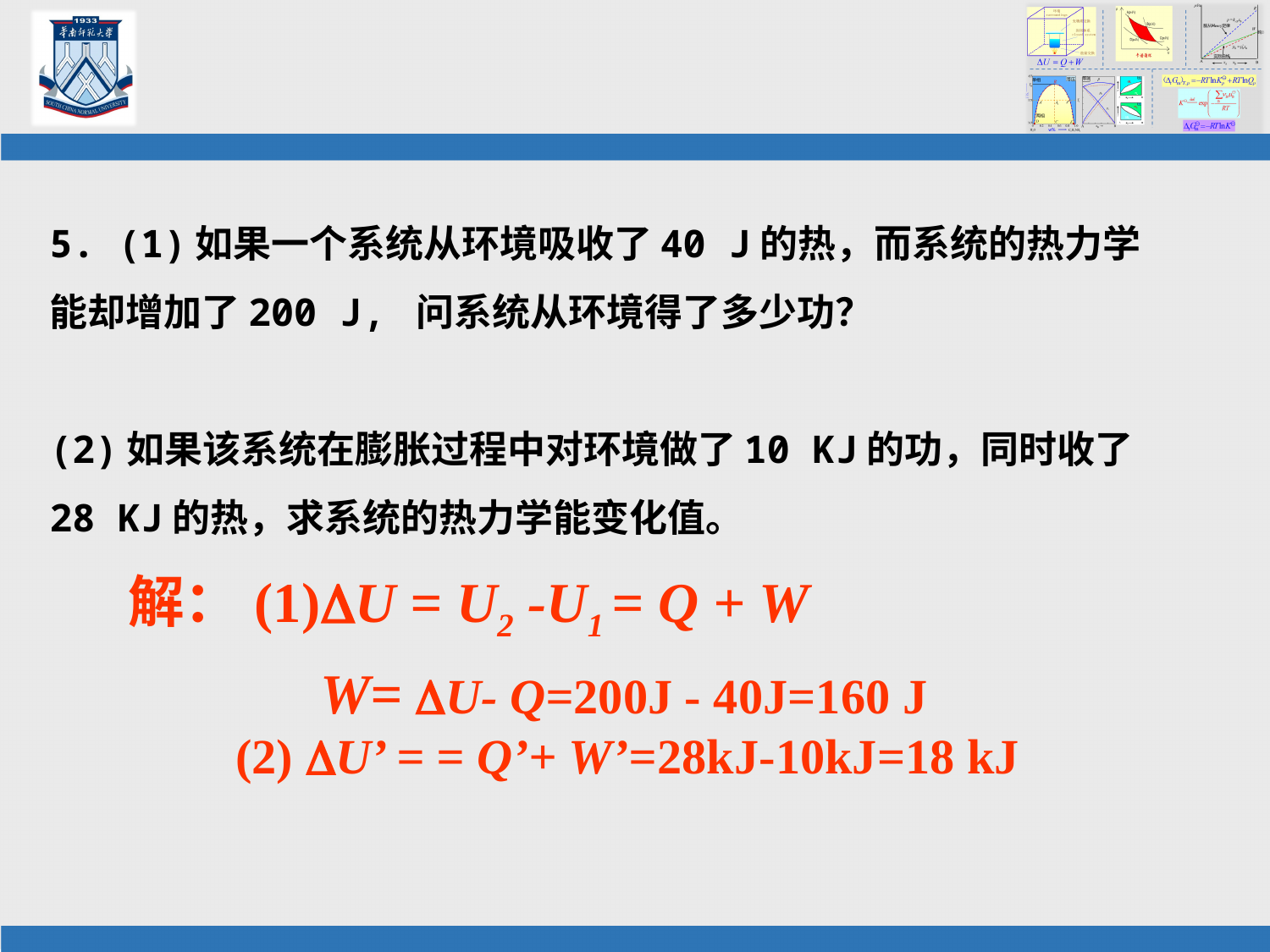

# 5. (1)如果一个系统从环境吸收了40 J的热，而系统的热力学能却增加了200 J, 问系统从环境得了多少功？ (2)如果该系统在膨胀过程中对环境做了10 KJ的功，同时收了28 KJ的热，求系统的热力学能变化值。
解：(1)ΔU = U2 -U1 = Q + W

      W= ΔU- Q=200J - 40J=160 J
(2) ΔU’ = = Q’+ W’=28kJ-10kJ=18 kJ